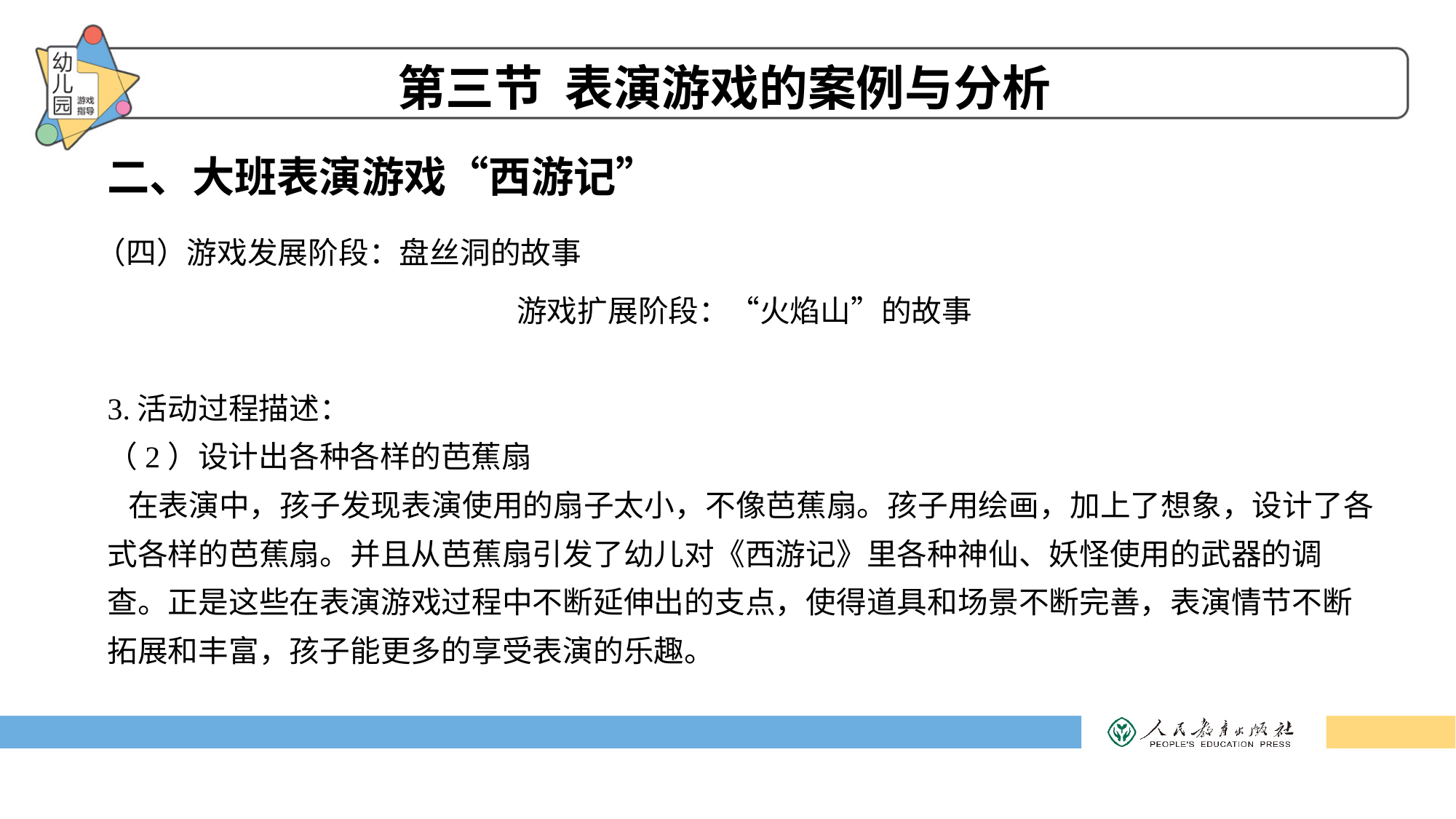

第三节  表演游戏的案例与分析
二、大班表演游戏“西游记”
（四）游戏发展阶段：盘丝洞的故事
游戏扩展阶段：“火焰山”的故事

3.活动过程描述：
（2）设计出各种各样的芭蕉扇
  在表演中，孩子发现表演使用的扇子太小，不像芭蕉扇。孩子用绘画，加上了想象，设计了各式各样的芭蕉扇。并且从芭蕉扇引发了幼儿对《西游记》里各种神仙、妖怪使用的武器的调查。正是这些在表演游戏过程中不断延伸出的支点，使得道具和场景不断完善，表演情节不断拓展和丰富，孩子能更多的享受表演的乐趣。